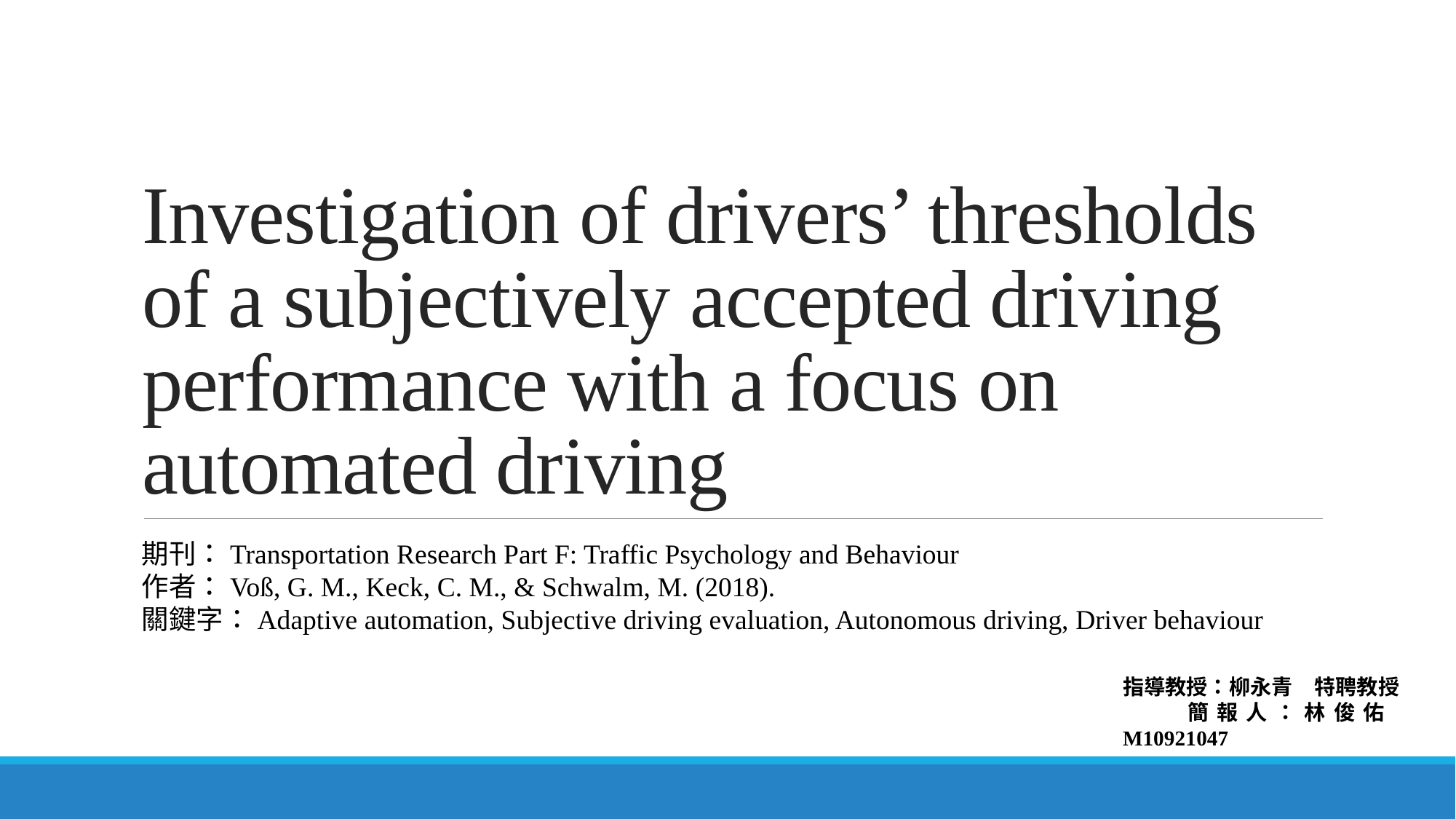

# Investigation of drivers’ thresholds of a subjectively accepted driving performance with a focus on automated driving
期刊：Transportation Research Part F: Traffic Psychology and Behaviour
作者：Voß, G. M., Keck, C. M., & Schwalm, M. (2018).
關鍵字：Adaptive automation, Subjective driving evaluation, Autonomous driving, Driver behaviour
指導教授：柳永青　特聘教授
    簡報人：林俊佑　M10921047